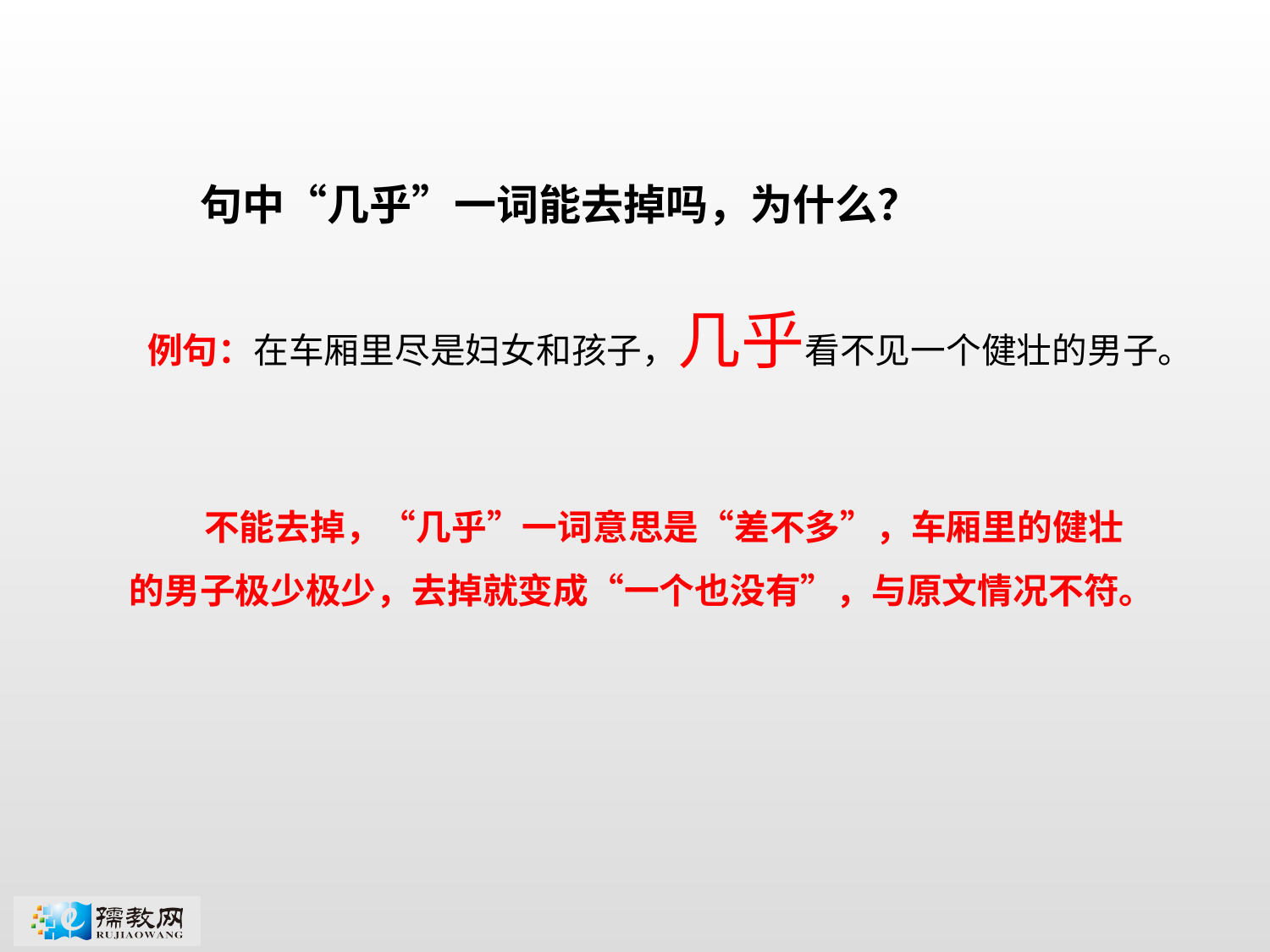

句中“几乎”一词能去掉吗，为什么？
例句：在车厢里尽是妇女和孩子，几乎看不见一个健壮的男子。
不能去掉，“几乎”一词意思是“差不多”，车厢里的健壮的男子极少极少，去掉就变成“一个也没有”，与原文情况不符。